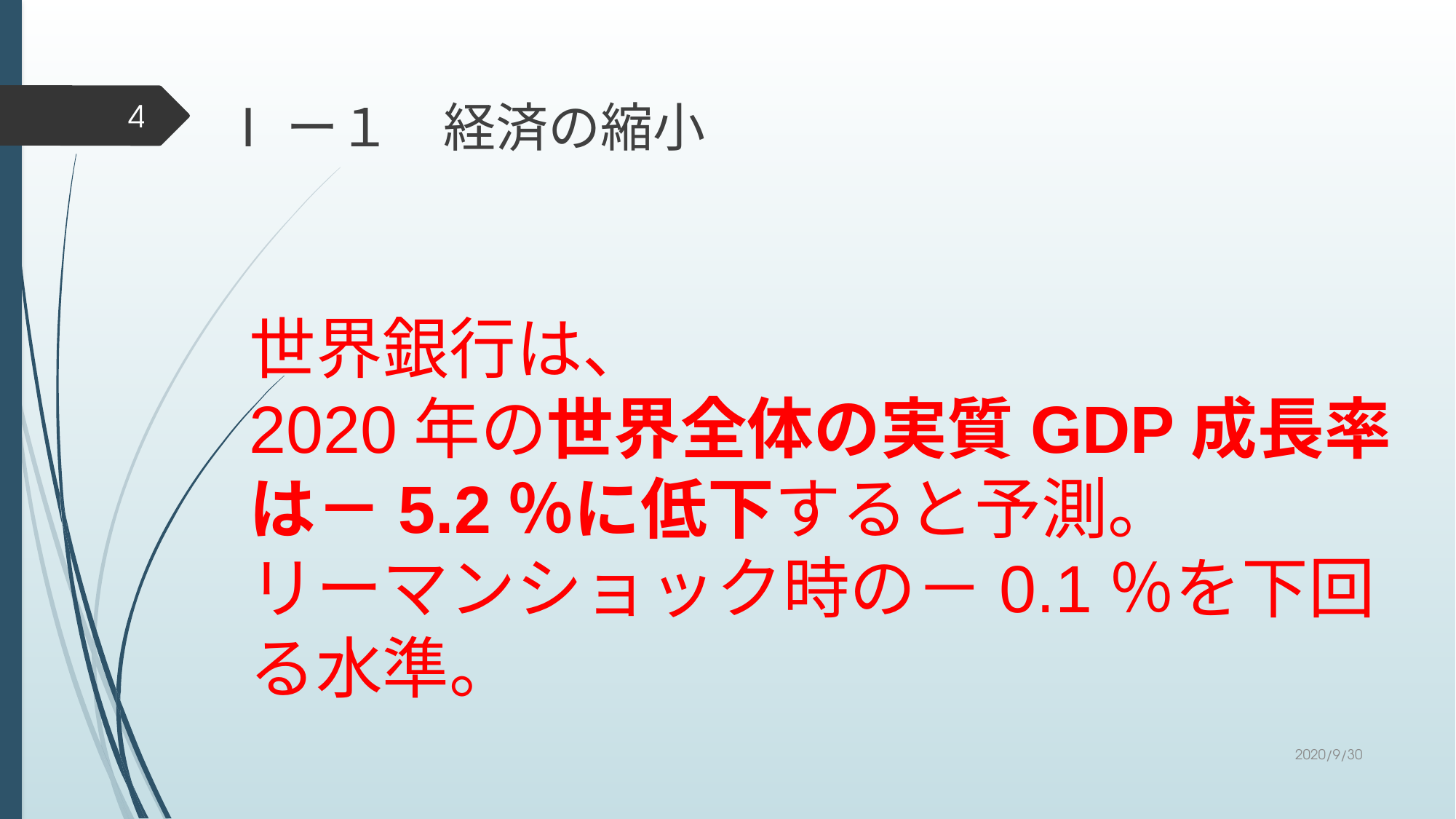

Ⅰー１　経済の縮小

4

世界銀行は、
2020年の世界全体の実質GDP成長率は－5.2％に低下すると予測。
リーマンショック時の－0.1％を下回る水準。

2020/9/30